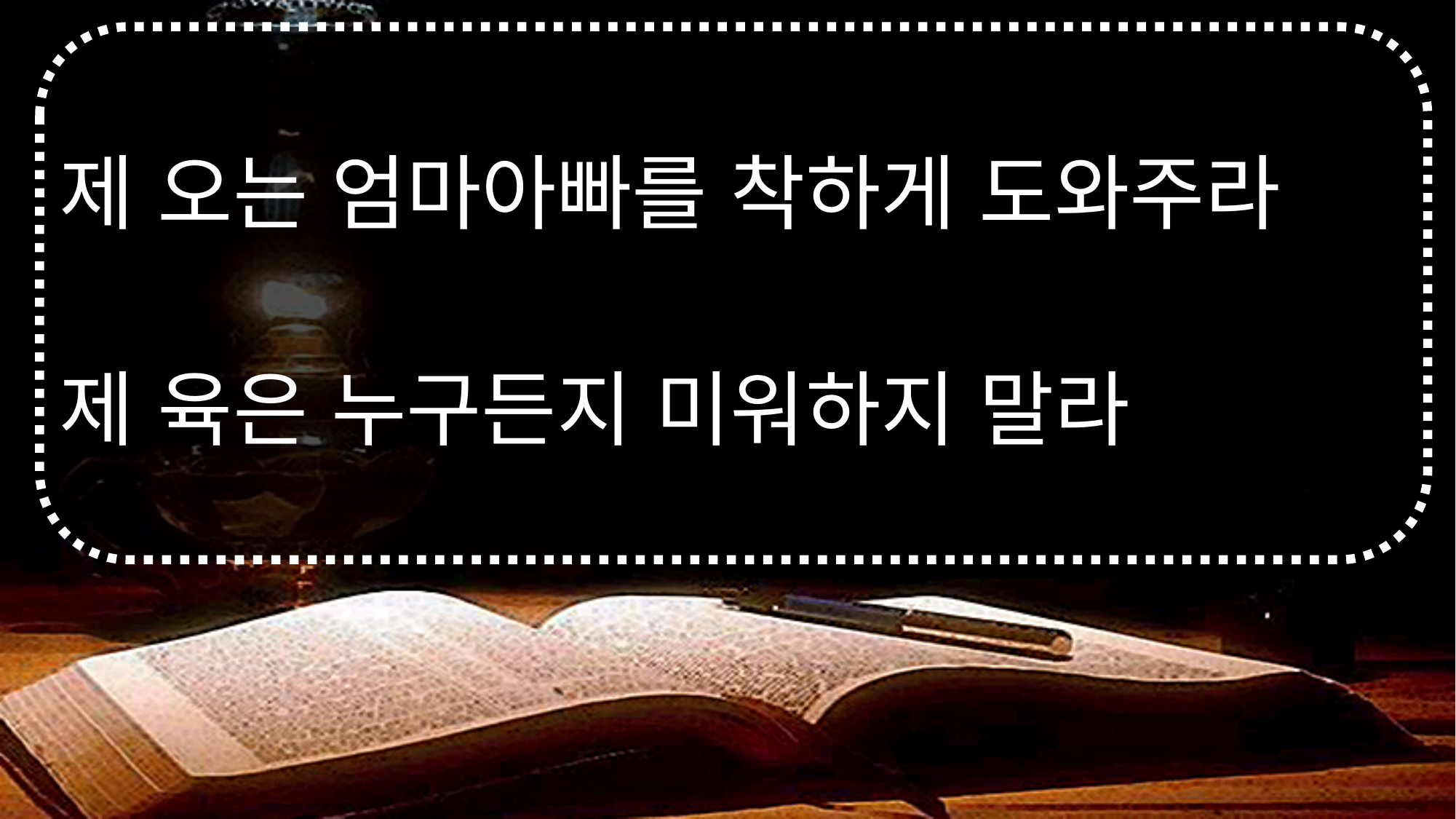

# 제 오는 엄마아빠를 착하게 도와주라 제 육은 누구든지 미워하지 말라